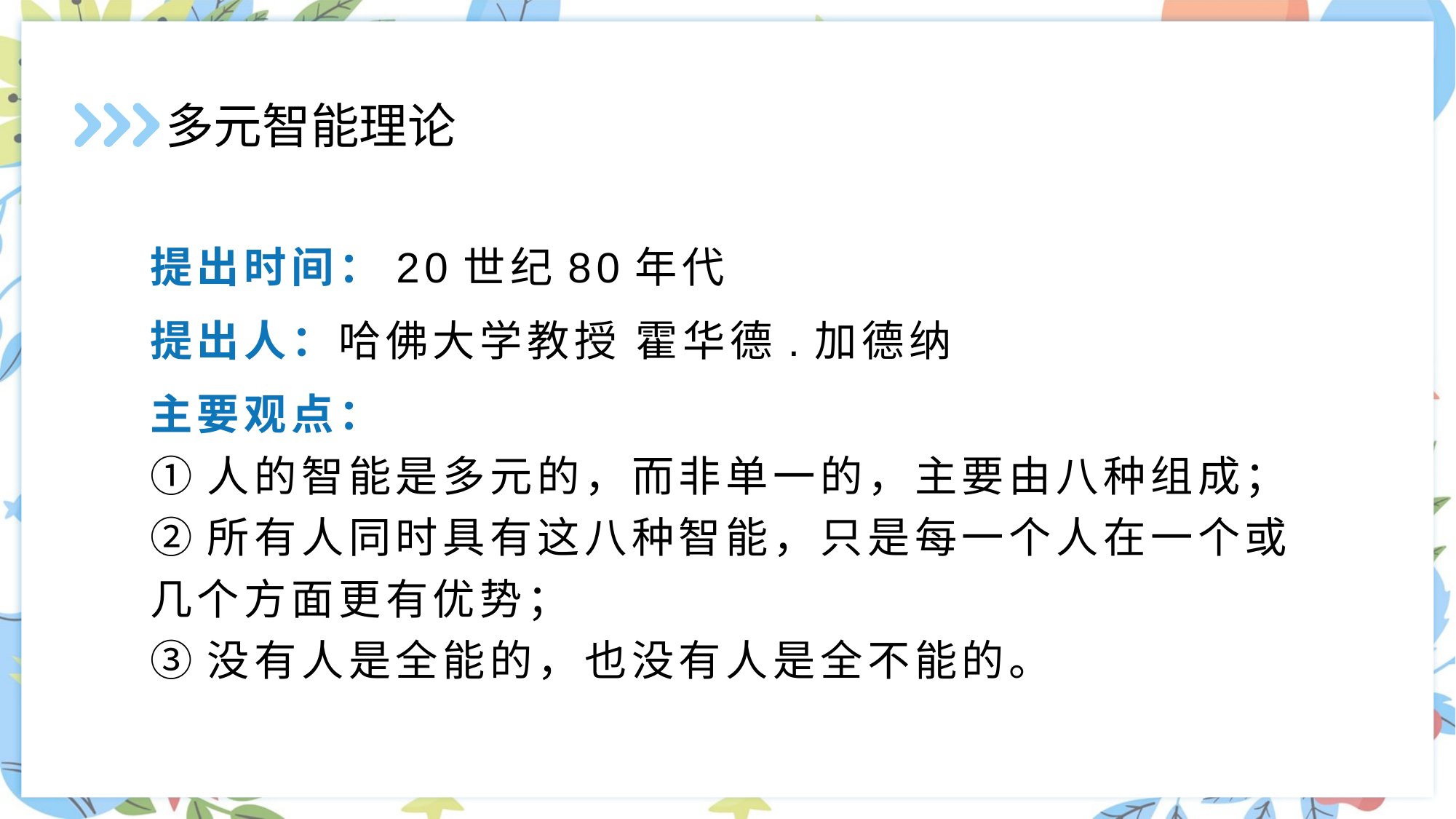

多元智能理论

01
提出时间：20世纪80年代
提出人：哈佛大学教授 霍华德.加德纳
主要观点：
①人的智能是多元的，而非单一的，主要由八种组成；
②所有人同时具有这八种智能，只是每一个人在一个或几个方面更有优势；
③没有人是全能的，也没有人是全不能的。